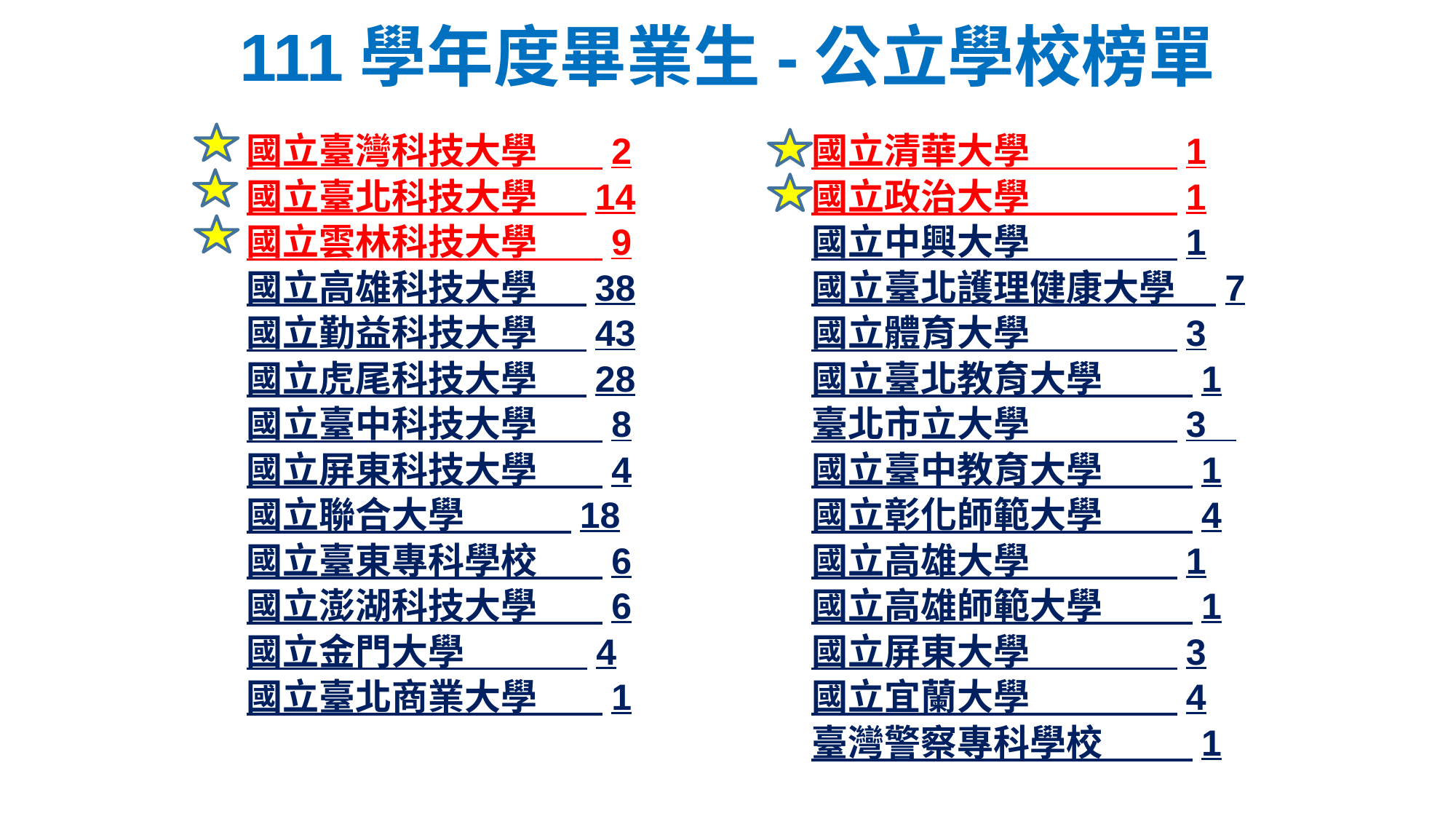

# 111學年度畢業生-公立學校榜單
國立臺灣科技大學        2
國立臺北科技大學      14
國立雲林科技大學        9
國立高雄科技大學      38
國立勤益科技大學      43
國立虎尾科技大學      28
國立臺中科技大學        8
國立屏東科技大學        4
國立聯合大學             18
國立臺東專科學校        6
國立澎湖科技大學        6
國立金門大學               4
國立臺北商業大學        1

國立清華大學                  1
國立政治大學                  1
國立中興大學                  1
國立臺北護理健康大學     7
國立體育大學                  3
國立臺北教育大學           1
臺北市立大學                  3
國立臺中教育大學           1
國立彰化師範大學           4
國立高雄大學                  1
國立高雄師範大學           1
國立屏東大學                  3
國立宜蘭大學                  4
臺灣警察專科學校           1